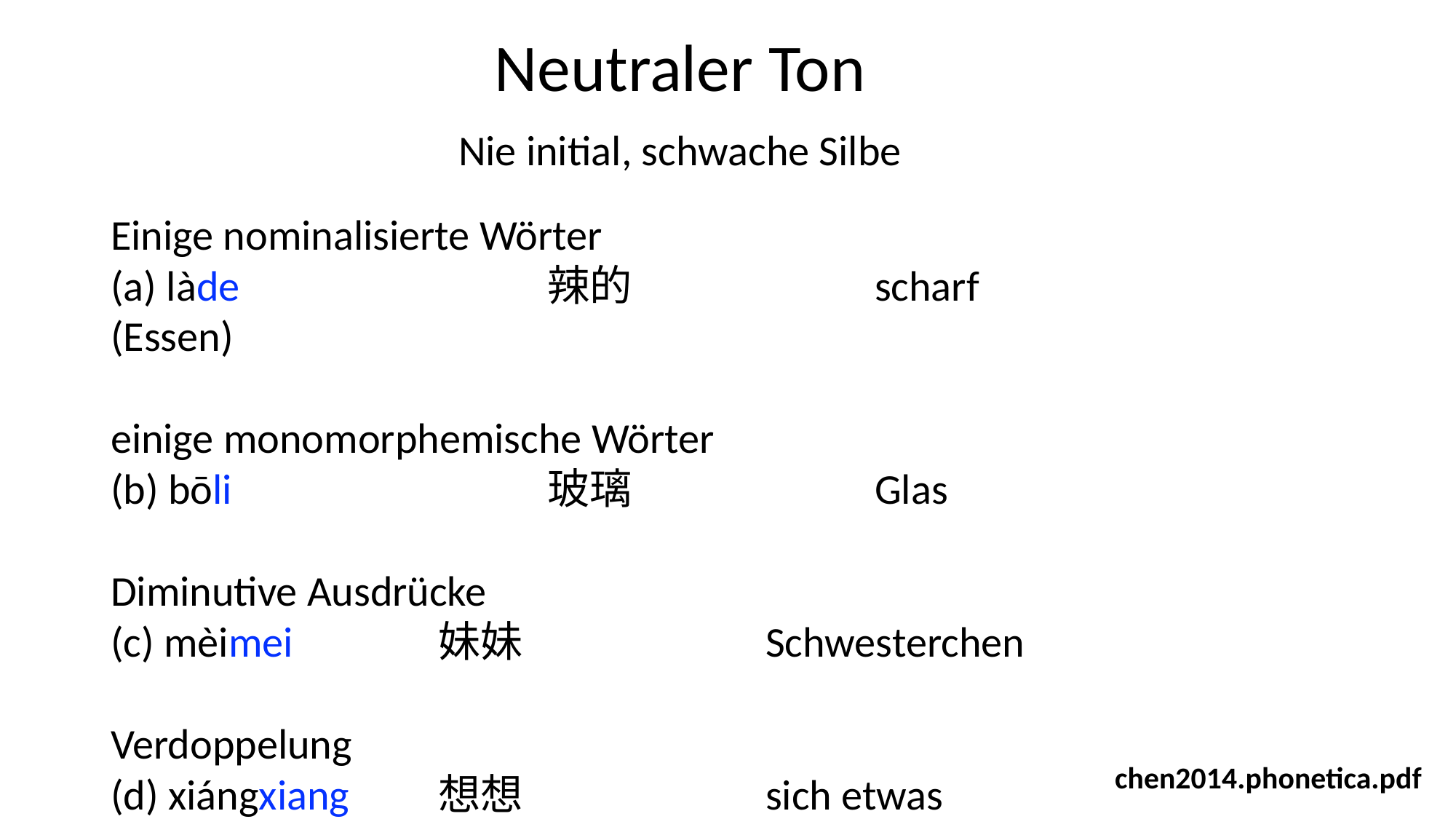

# Neutraler Ton
Nie initial, schwache Silbe
Einige nominalisierte Wörter
(a) làde 			辣的			scharf (Essen)

einige monomorphemische Wörter
(b) bōli			玻璃			Glas

Diminutive Ausdrücke
(c) mèimei		妹妹			Schwesterchen

Verdoppelung
(d) xiángxiang	想想			sich etwas überlegen
chen2014.phonetica.pdf